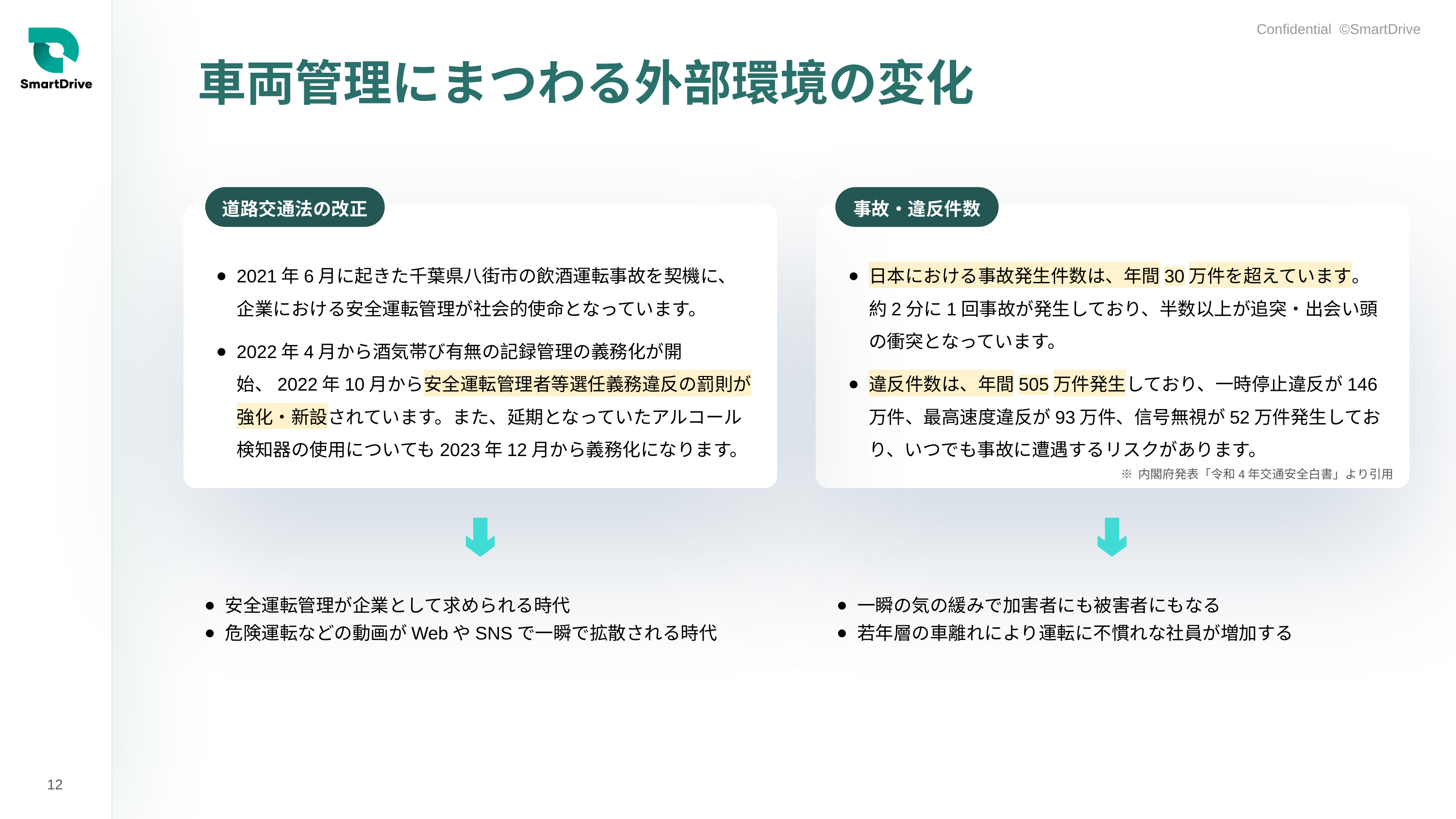

| 初期設定で スタート | おすすめ設定で クイックスタート |
| --- | --- |
| ◯ | ◯ |
# 車両管理にまつわる外部環境の変化

道路交通法の改正
事故・違反件数

2021年6月に起きた千葉県八街市の飲酒運転事故を契機に、企業における安全運転管理が社会的使命となっています。
2022年4月から酒気帯び有無の記録管理の義務化が開始、2022年10月から安全運転管理者等選任義務違反の罰則が強化・新設されています。また、延期となっていたアルコール検知器の使用についても2023年12月から義務化になります。
日本における事故発生件数は、年間30万件を超えています。約2分に1回事故が発生しており、半数以上が追突・出会い頭の衝突となっています。
違反件数は、年間505万件発生しており、一時停止違反が146万件、最高速度違反が93万件、信号無視が52万件発生しており、いつでも事故に遭遇するリスクがあります。
※ 内閣府発表「令和4年交通安全白書」より引用

安全運転管理が企業として求められる時代
危険運転などの動画がWebやSNSで一瞬で拡散される時代
一瞬の気の緩みで加害者にも被害者にもなる
若年層の車離れにより運転に不慣れな社員が増加する
12